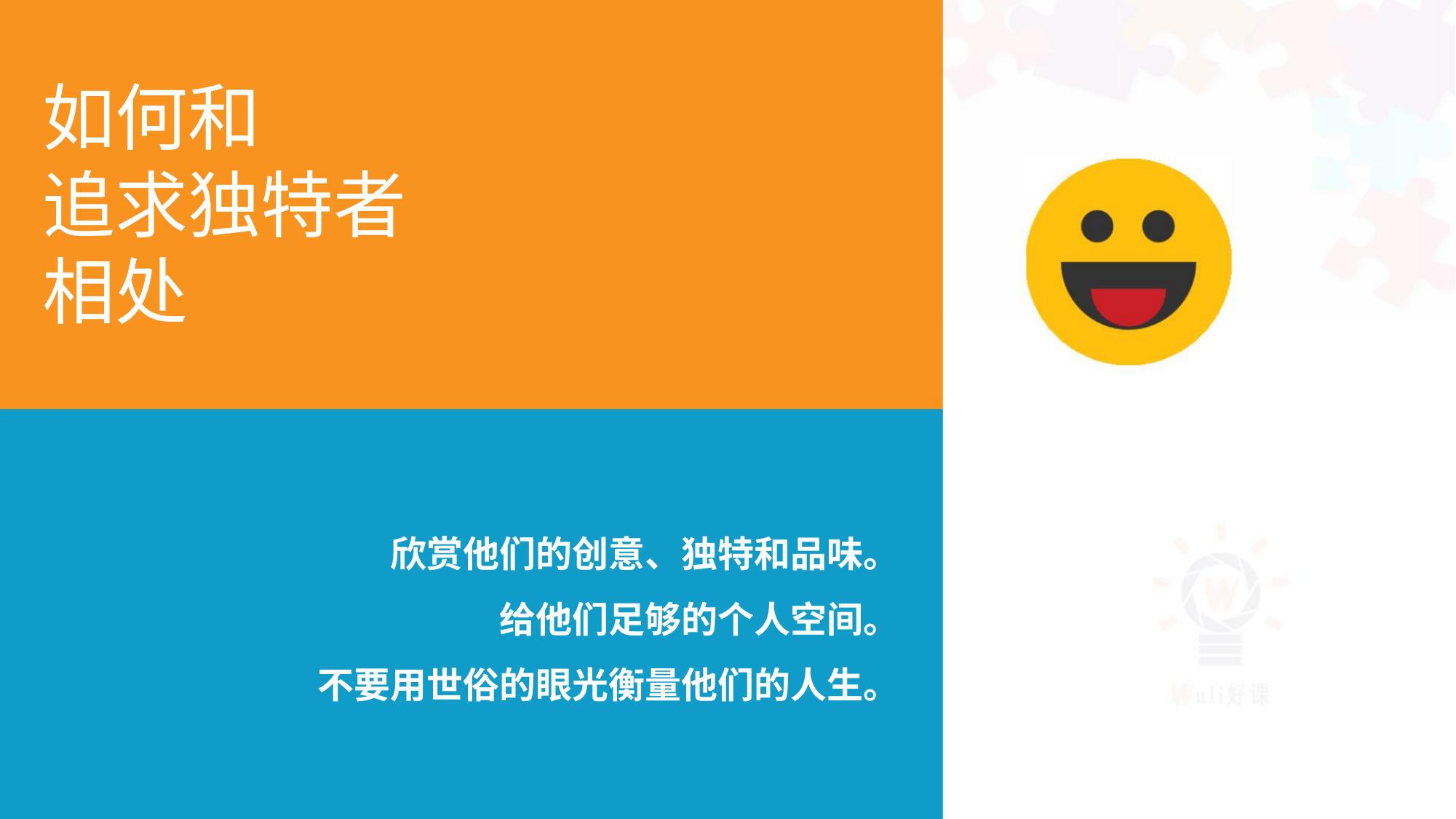

如何和
追求独特者
相处
欣赏他们的创意、独特和品味。
给他们足够的个人空间。
不要用世俗的眼光衡量他们的人生。